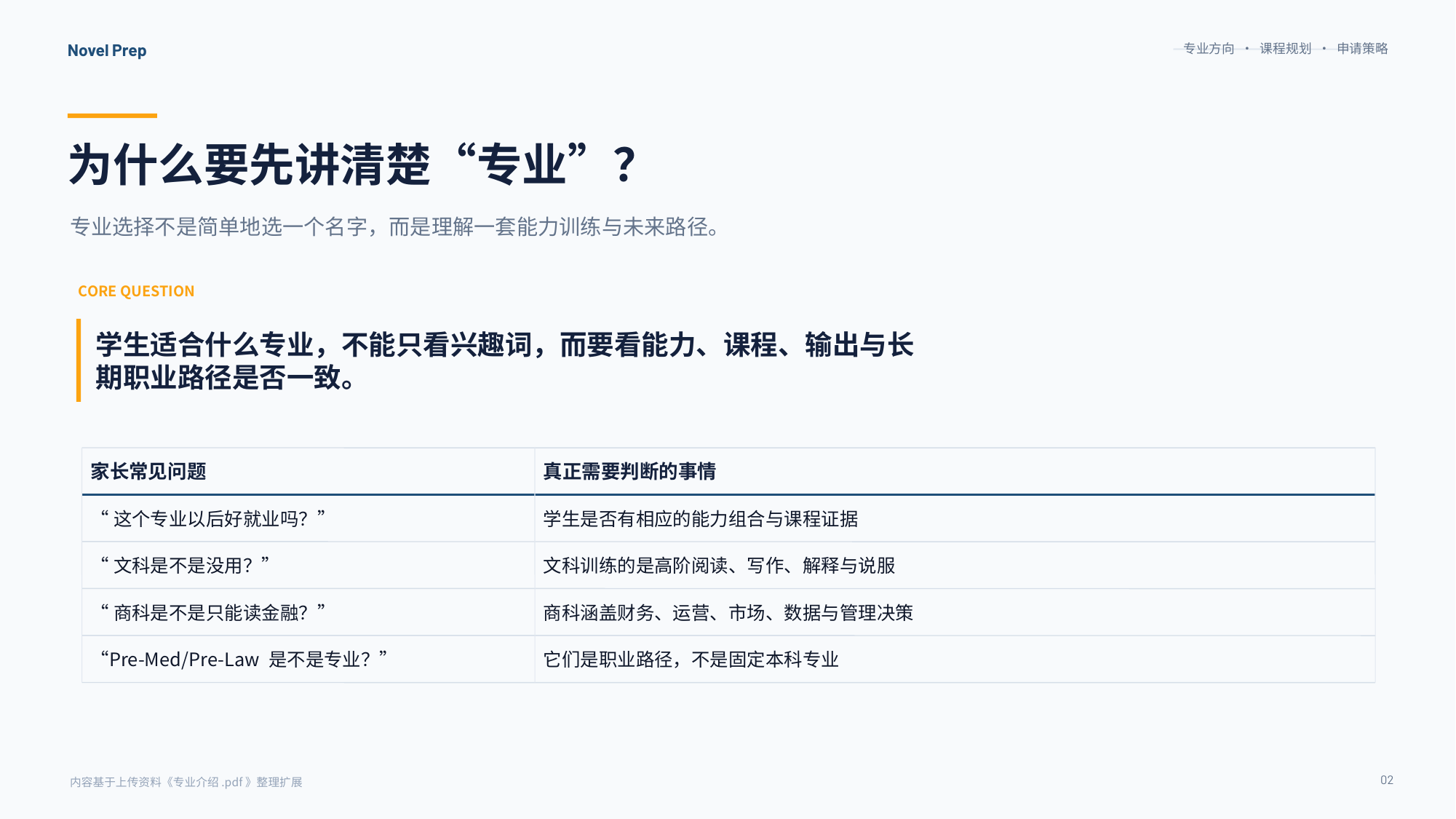

专业方向 · 课程规划 · 申请策略
Novel Prep

为什么要先讲清楚“专业”？
专业选择不是简单地选一个名字，而是理解一套能力训练与未来路径。
CORE QUESTION

学生适合什么专业，不能只看兴趣词，而要看能力、课程、输出与长期职业路径是否一致。

家长常见问题
真正需要判断的事情

“这个专业以后好就业吗？”
学生是否有相应的能力组合与课程证据

“文科是不是没用？”
文科训练的是高阶阅读、写作、解释与说服

“商科是不是只能读金融？”
商科涵盖财务、运营、市场、数据与管理决策

“Pre-Med/Pre-Law 是不是专业？”
它们是职业路径，不是固定本科专业

02
内容基于上传资料《专业介绍.pdf》整理扩展